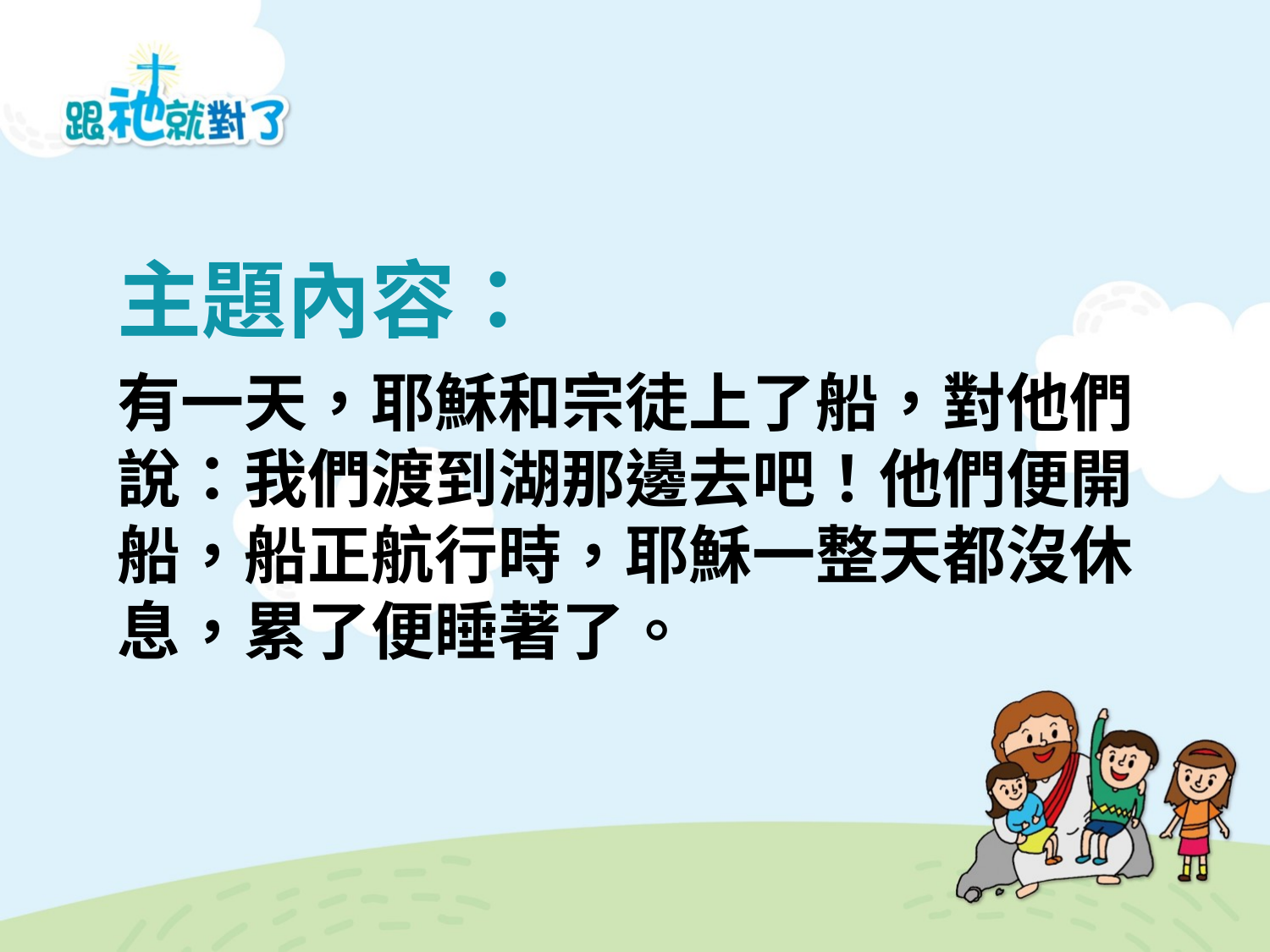

主題內容：
有一天，耶穌和宗徒上了船，對他們說：我們渡到湖那邊去吧！他們便開船，船正航行時，耶穌一整天都沒休息，累了便睡著了。